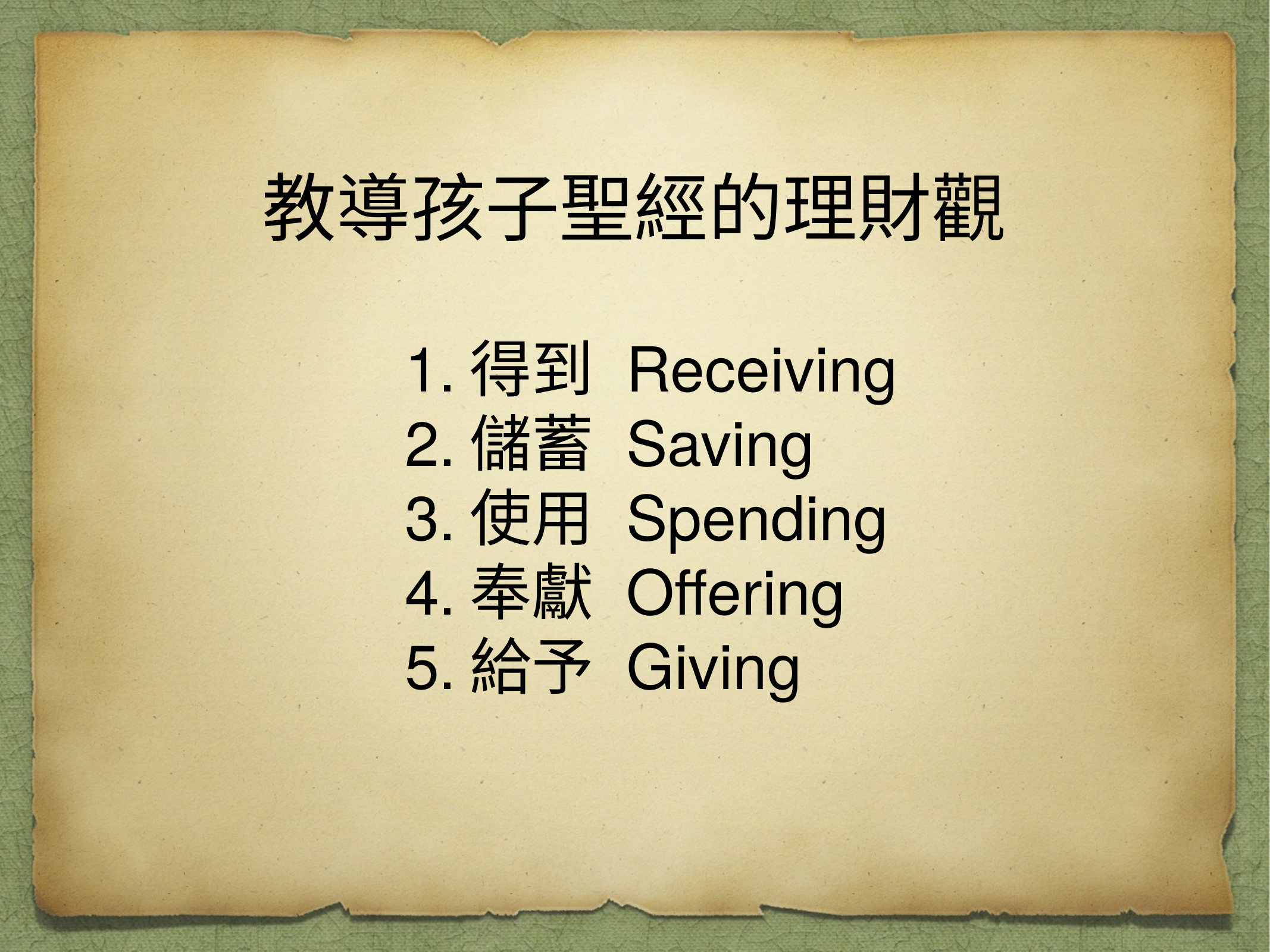

教導孩子聖經的理財觀
得到 Receiving
儲蓄 Saving
使用 Spending
奉獻 Offering
給予 Giving